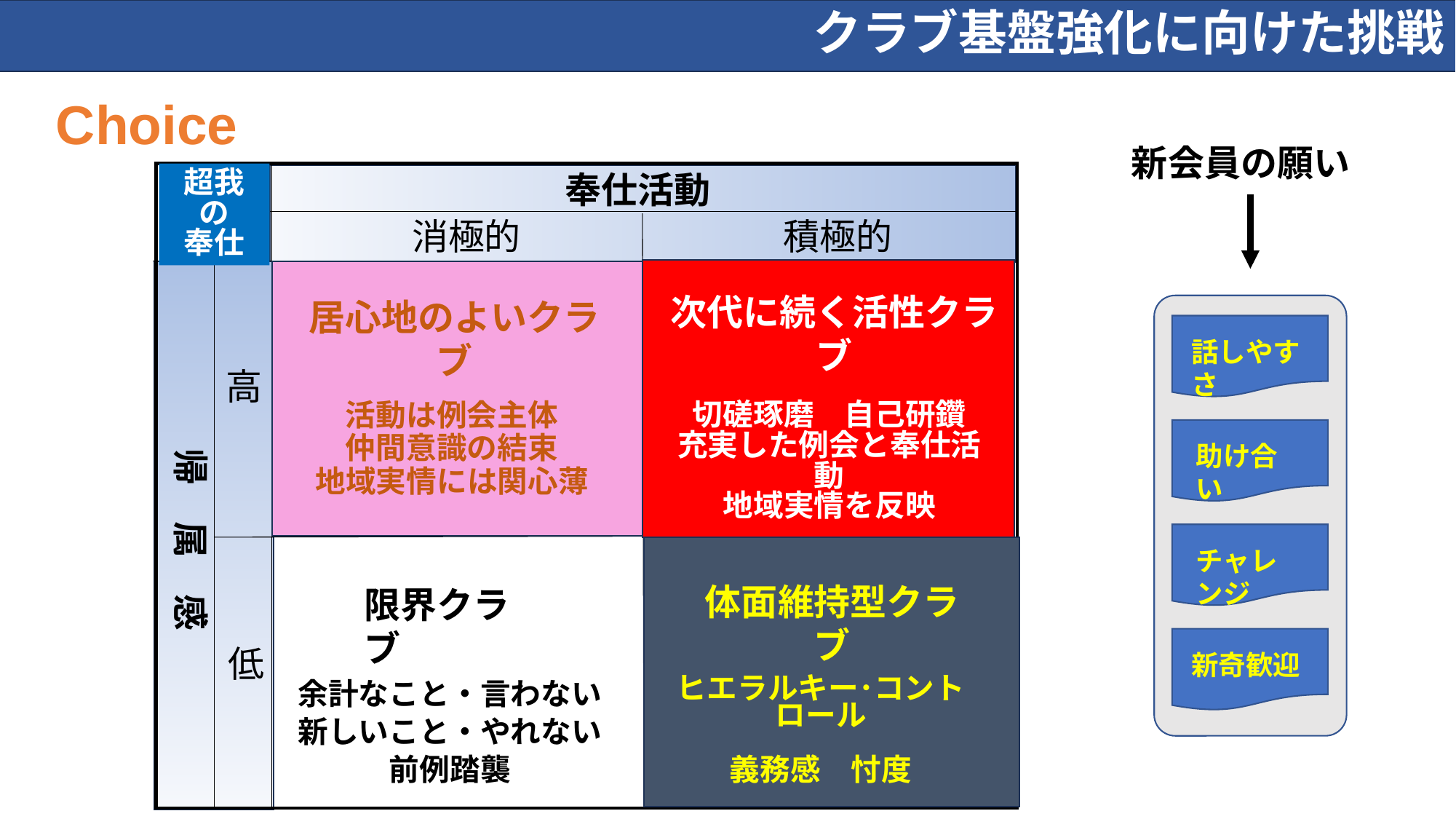

クラブ基盤強化に向けた挑戦
Choice
新会員の願い
奉仕活動

超我
の
奉仕
消極的
積極的
高
帰　属　感
低

次代に続く活性クラブ
切磋琢磨　自己研鑽
充実した例会と奉仕活動
地域実情を反映

居心地のよいクラブ
活動は例会主体
仲間意識の結束
地域実情には関心薄

話しやすさ

助け合い

チャレンジ

新奇歓迎

体面維持型クラブ
ヒエラルキー･コントロール

義務感　忖度
限界クラブ
余計なこと・言わない
新しいこと・やれない
前例踏襲